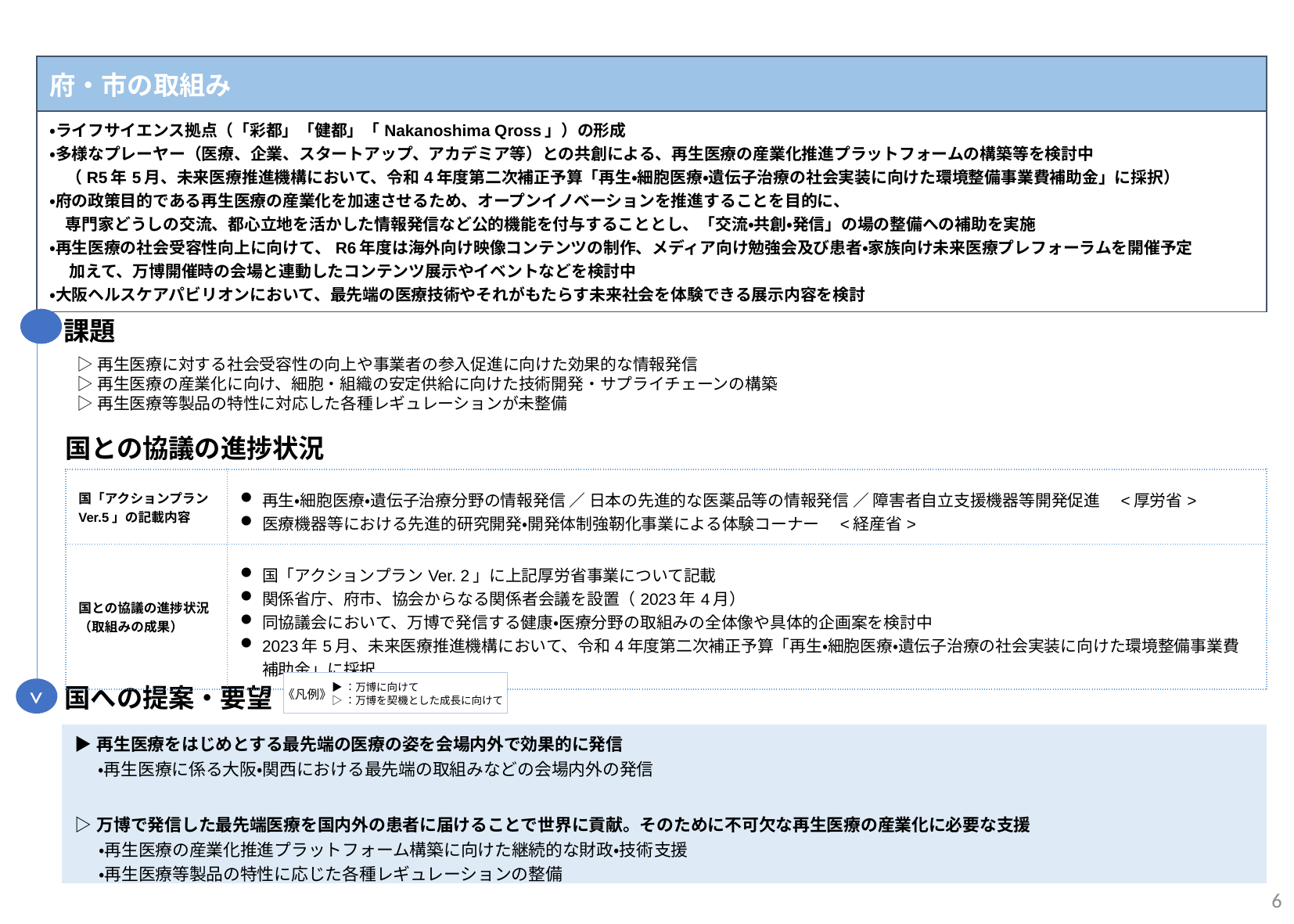

| 府・市の取組み |
| --- |
| ・ライフサイエンス拠点（「彩都」「健都」「Nakanoshima Qross」）の形成 ・多様なプレーヤー（医療、企業、スタートアップ、アカデミア等）との共創による、再生医療の産業化推進プラットフォームの構築等を検討中 　（R5年5月、未来医療推進機構において、令和4年度第二次補正予算「再生・細胞医療・遺伝子治療の社会実装に向けた環境整備事業費補助金」に採択） ・府の政策目的である再生医療の産業化を加速させるため、オープンイノベーションを推進することを目的に、 　専門家どうしの交流、都心立地を活かした情報発信など公的機能を付与することとし、「交流・共創・発信」の場の整備への補助を実施 ・再生医療の社会受容性向上に向けて、R6年度は海外向け映像コンテンツの制作、メディア向け勉強会及び患者・家族向け未来医療プレフォーラムを開催予定 　 加えて、万博開催時の会場と連動したコンテンツ展示やイベントなどを検討中 ・大阪ヘルスケアパビリオンにおいて、最先端の医療技術やそれがもたらす未来社会を体験できる展示内容を検討 |

課題
▷再生医療に対する社会受容性の向上や事業者の参入促進に向けた効果的な情報発信
▷再生医療の産業化に向け、細胞・組織の安定供給に向けた技術開発・サプライチェーンの構築
▷再生医療等製品の特性に対応した各種レギュレーションが未整備
国との協議の進捗状況
| 国「アクションプランVer.5」の記載内容 | 再⽣・細胞医療・遺伝⼦治療分野の情報発信 ／ ⽇本の先進的な医薬品等の情報発信 ／ 障害者⾃⽴⽀援機器等開発促進　<厚労省> 医療機器等における先進的研究開発・開発体制強靭化事業による体験コーナー　<経産省> |
| --- | --- |
| 国との協議の進捗状況 （取組みの成果） | 国「アクションプランVer. 2」に上記厚労省事業について記載 関係省庁、府市、協会からなる関係者会議を設置（2023年4月） 同協議会において、万博で発信する健康・医療分野の取組みの全体像や具体的企画案を検討中 2023年5月、未来医療推進機構において、令和4年度第二次補正予算「再生・細胞医療・遺伝子治療の社会実装に向けた環境整備事業費補助金」に採択 |
▶：万博に向けて
▷：万博を契機とした成長に向けて

《凡例》
国への提案・要望
>

| ▶再生医療をはじめとする最先端の医療の姿を会場内外で効果的に発信 ・再生医療に係る大阪・関西における最先端の取組みなどの会場内外の発信 |
| --- |
| ▷万博で発信した最先端医療を国内外の患者に届けることで世界に貢献。そのために不可欠な再生医療の産業化に必要な支援 ・再生医療の産業化推進プラットフォーム構築に向けた継続的な財政・技術支援 ・再生医療等製品の特性に応じた各種レギュレーションの整備 |

6